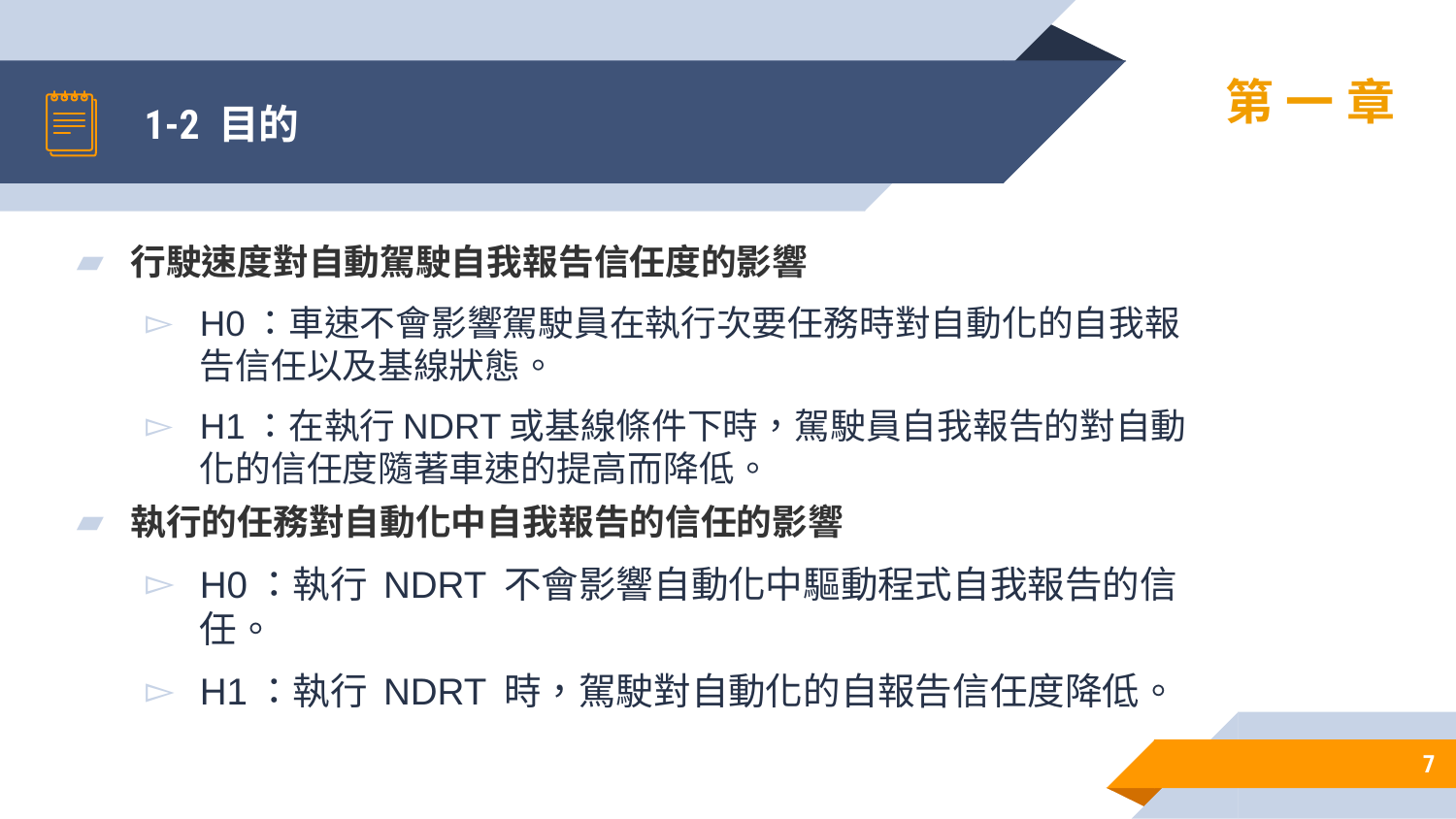

# 1-2 目的
第一章

行駛速度對自動駕駛自我報告信任度的影響
H0：車速不會影響駕駛員在執行次要任務時對自動化的自我報告信任以及基線狀態。
H1：在執行NDRT或基線條件下時，駕駛員自我報告的對自動化的信任度隨著車速的提高而降低。
執行的任務對自動化中自我報告的信任的影響
H0：執行 NDRT 不會影響自動化中驅動程式自我報告的信任。
H1：執行 NDRT 時，駕駛對自動化的自報告信任度降低。

7